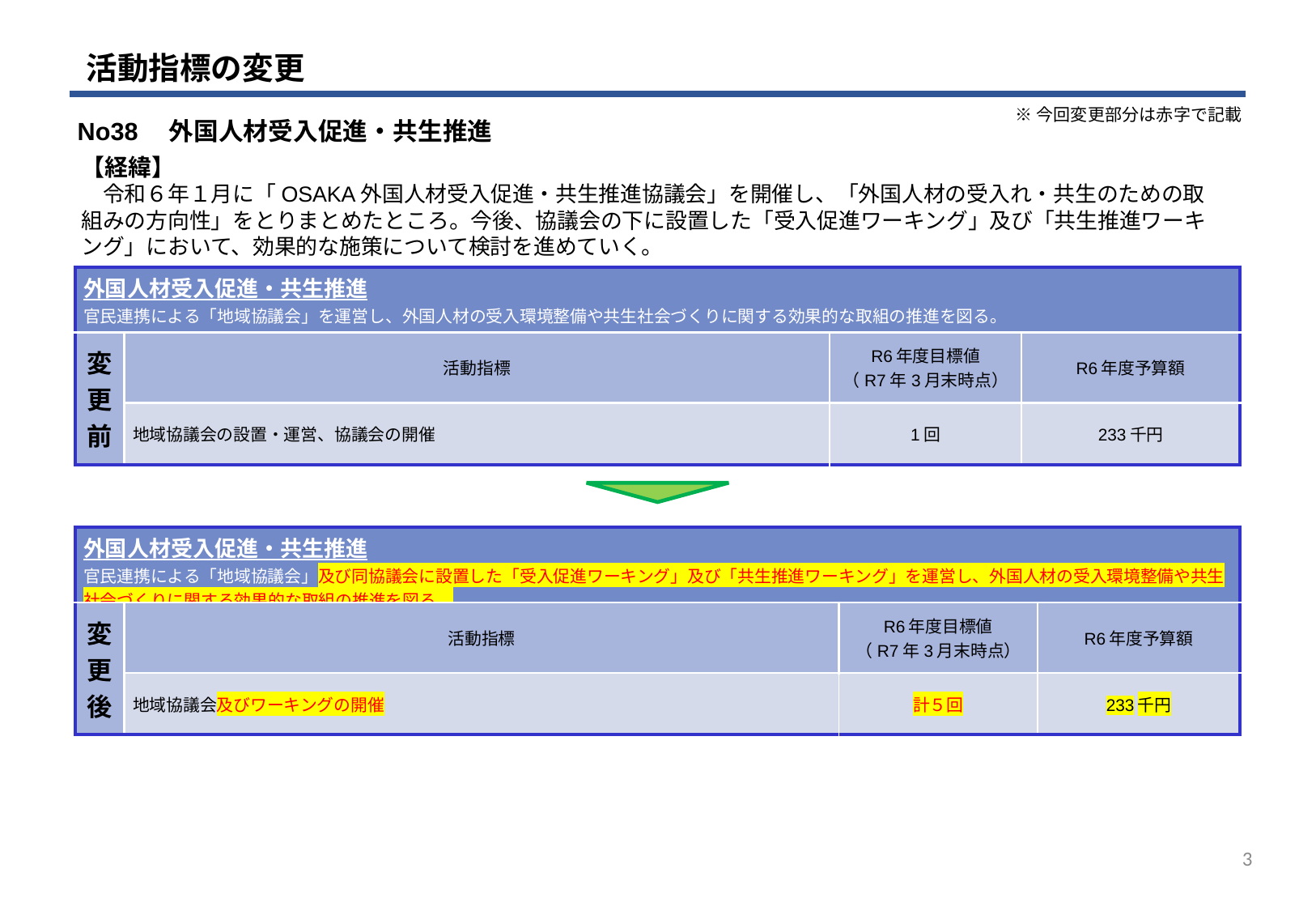

活動指標の変更
※今回変更部分は赤字で記載
No38　外国人材受入促進・共生推進
【経緯】
　令和６年１月に「OSAKA外国人材受入促進・共生推進協議会」を開催し、「外国人材の受入れ・共生のための取組みの方向性」をとりまとめたところ。今後、協議会の下に設置した「受入促進ワーキング」及び「共生推進ワーキング」において、効果的な施策について検討を進めていく。
| 外国人材受入促進・共生推進 官民連携による「地域協議会」を運営し、外国人材の受入環境整備や共生社会づくりに関する効果的な取組の推進を図る。 |  |  |  |
| --- | --- | --- | --- |
| 変更前 | 活動指標 | R6年度目標値 （R7年3月末時点） | R6年度予算額 |
|  | 地域協議会の設置・運営、協議会の開催 | 1回 | 233千円 |

| 外国人材受入促進・共生推進 官民連携による「地域協議会」及び同協議会に設置した「受入促進ワーキング」及び「共生推進ワーキング」を運営し、外国人材の受入環境整備や共生社会づくりに関する効果的な取組の推進を図る。 |  |  |  |
| --- | --- | --- | --- |
| 変更後 | 活動指標 | R6年度目標値 （R7年3月末時点） | R6年度予算額 |
|  | 地域協議会及びワーキングの開催 | 計５回 | 233千円 |
3